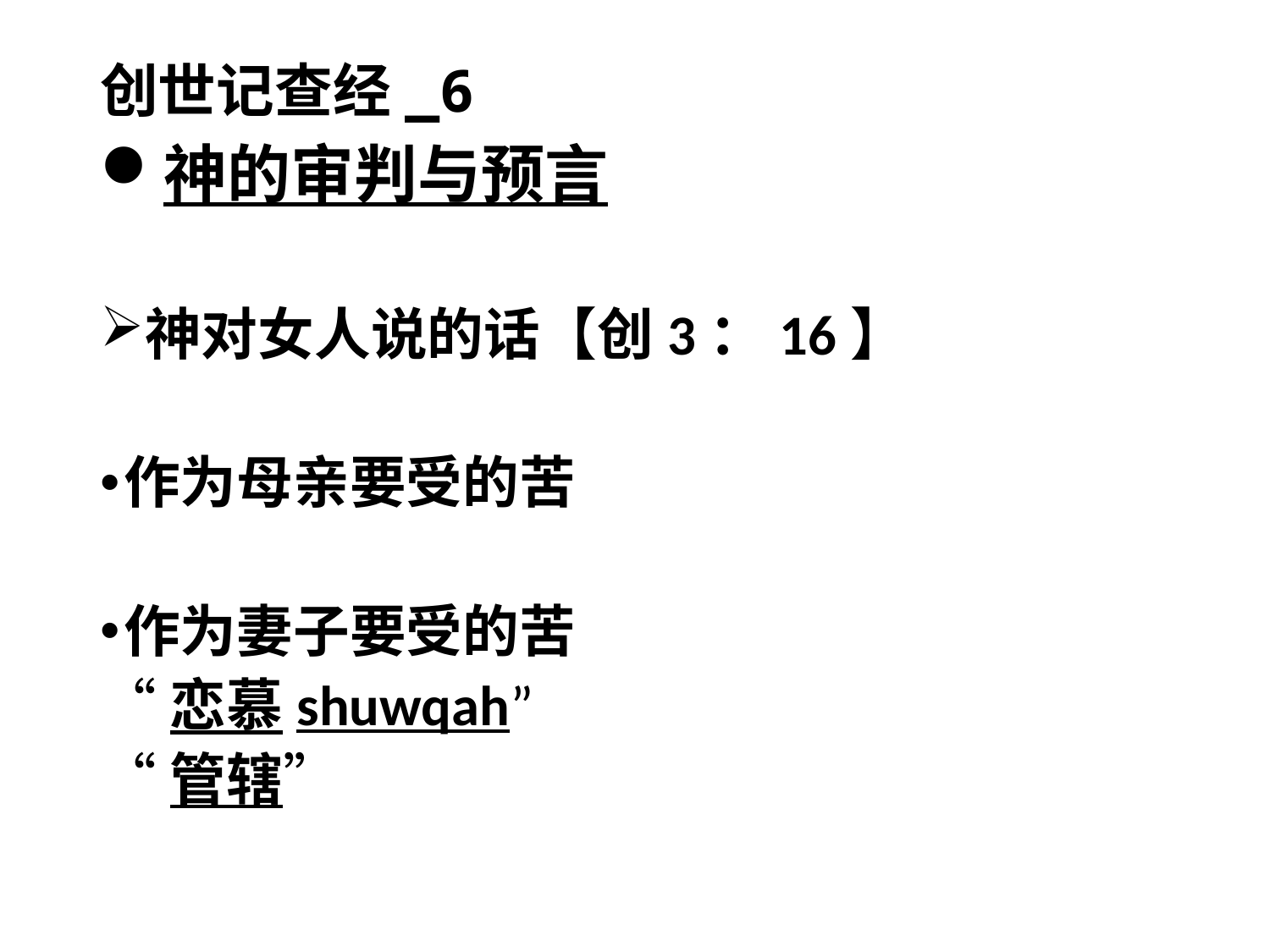

# 创世记查经_6
神的审判与预言

神对女人说的话【创3：16】

作为母亲要受的苦

作为妻子要受的苦
“恋慕shuwqah”
“管辖”